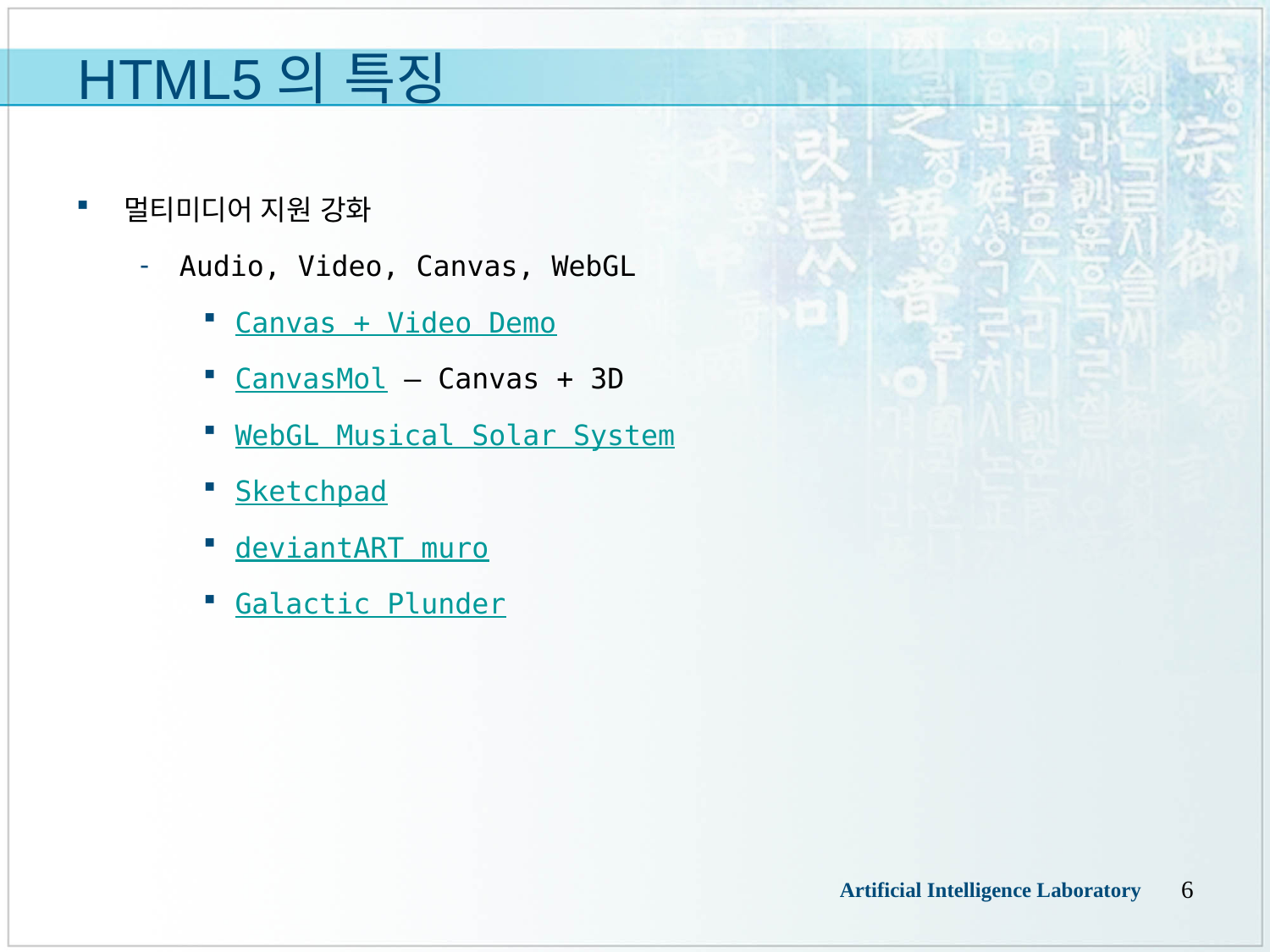

# HTML5의 특징
멀티미디어 지원 강화
Audio, Video, Canvas, WebGL
Canvas + Video Demo
CanvasMol – Canvas + 3D
WebGL Musical Solar System
Sketchpad
deviantART muro
Galactic Plunder
6